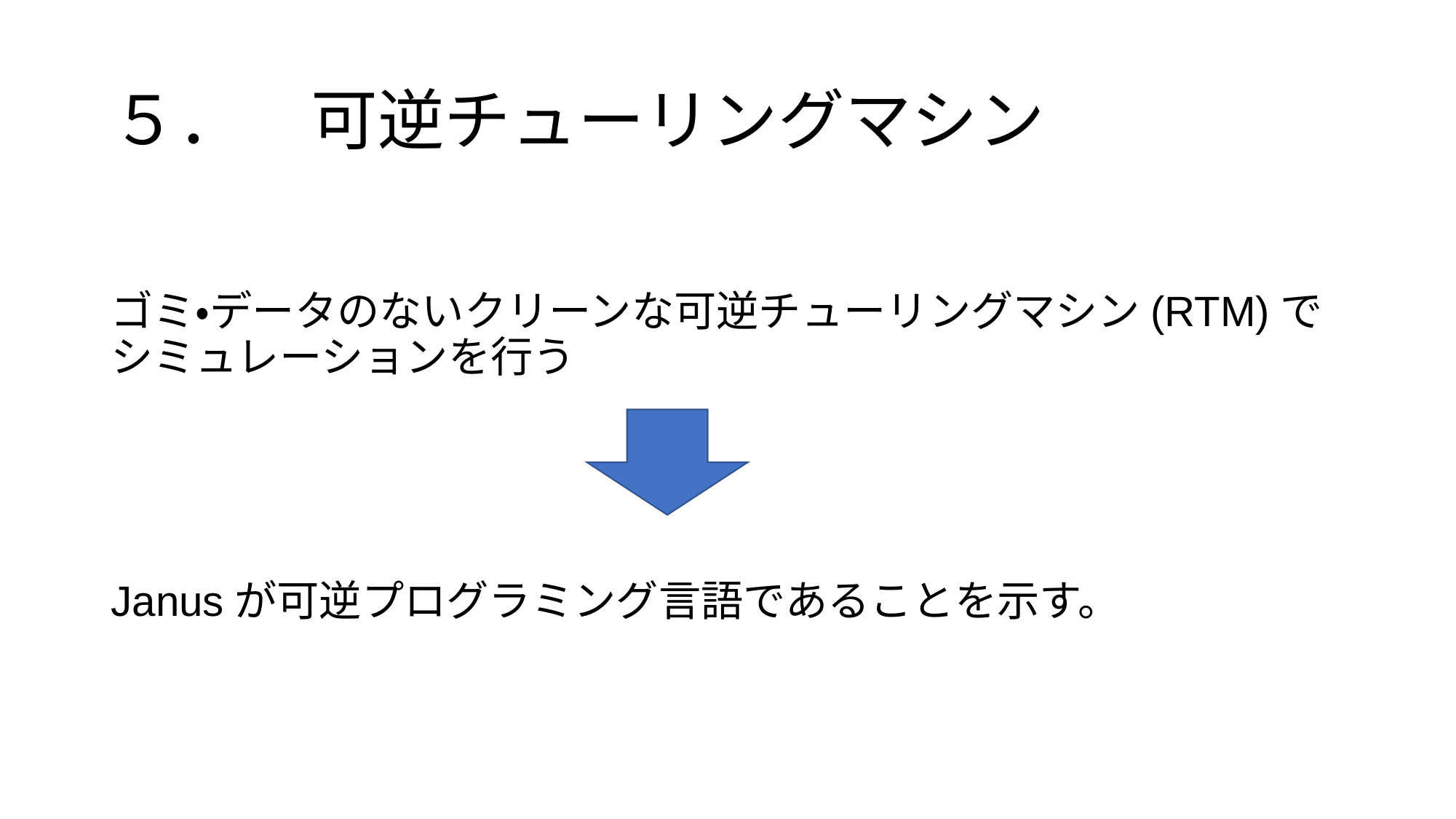

# ５．　可逆チューリングマシン

ゴミ・データのないクリーンな可逆チューリングマシン(RTM)でシミュレーションを行う

Janusが可逆プログラミング言語であることを示す。